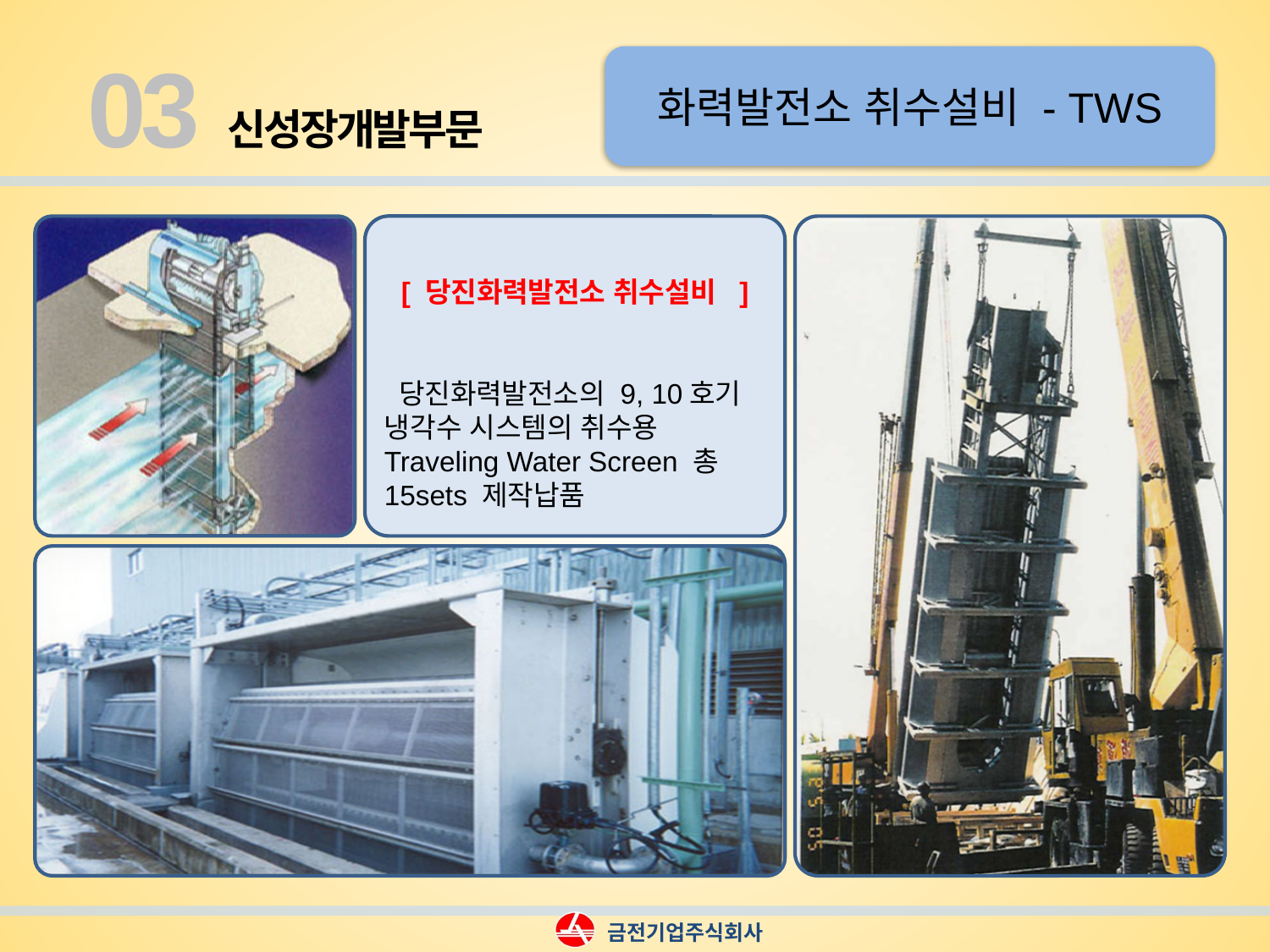

03
화력발전소 취수설비 - TWS
신성장개발부문

[ 당진화력발전소 취수설비  ]

 당진화력발전소의 9, 10호기 냉각수 시스템의 취수용 Traveling Water Screen 총 15sets 제작납품

금전기업주식회사